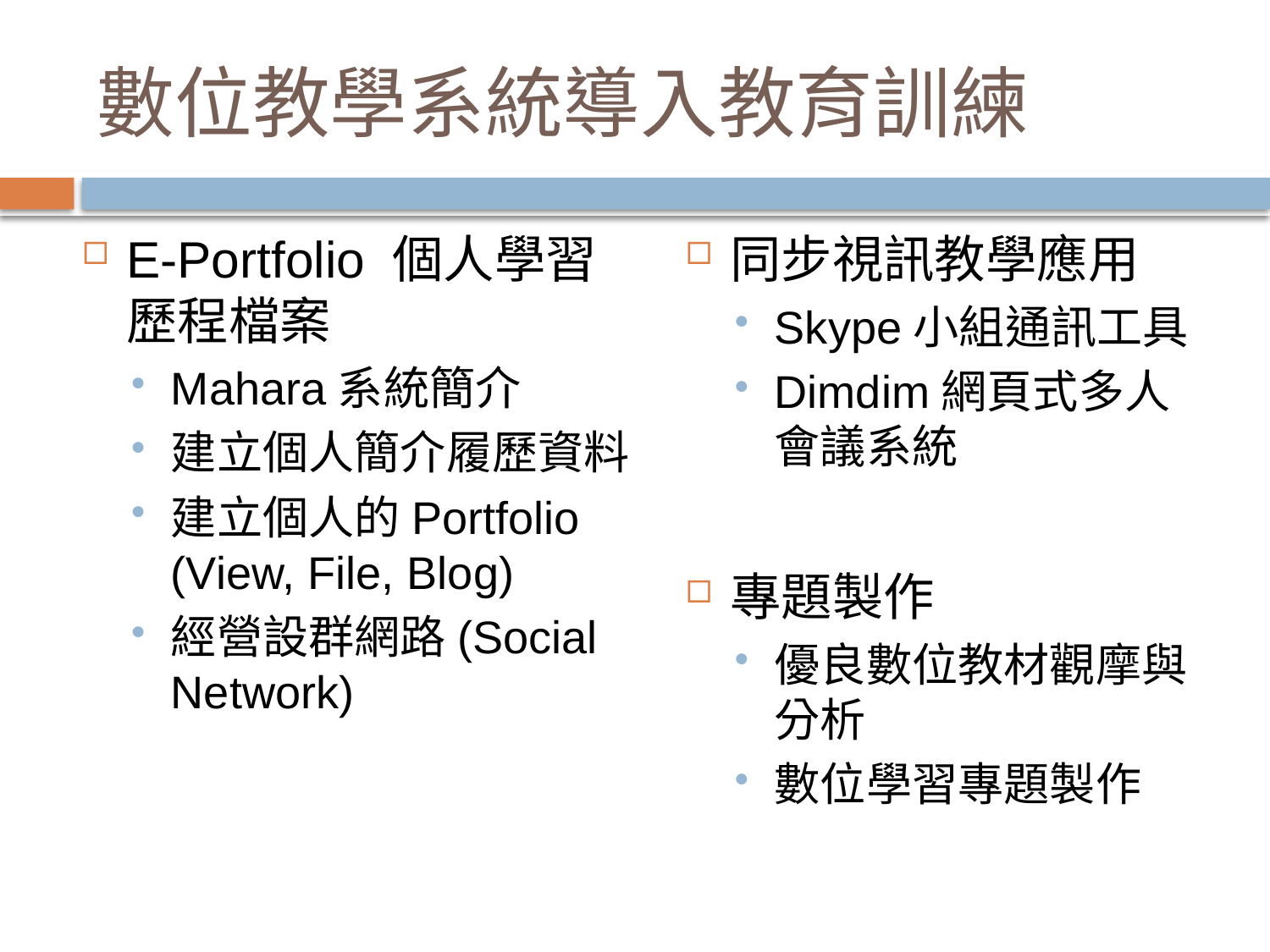

# 數位教學系統導入教育訓練
E-Portfolio 個人學習歷程檔案
Mahara系統簡介
建立個人簡介履歷資料
建立個人的Portfolio (View, File, Blog)
經營設群網路(Social Network)

同步視訊教學應用
Skype小組通訊工具
Dimdim網頁式多人會議系統

專題製作
優良數位教材觀摩與分析
數位學習專題製作